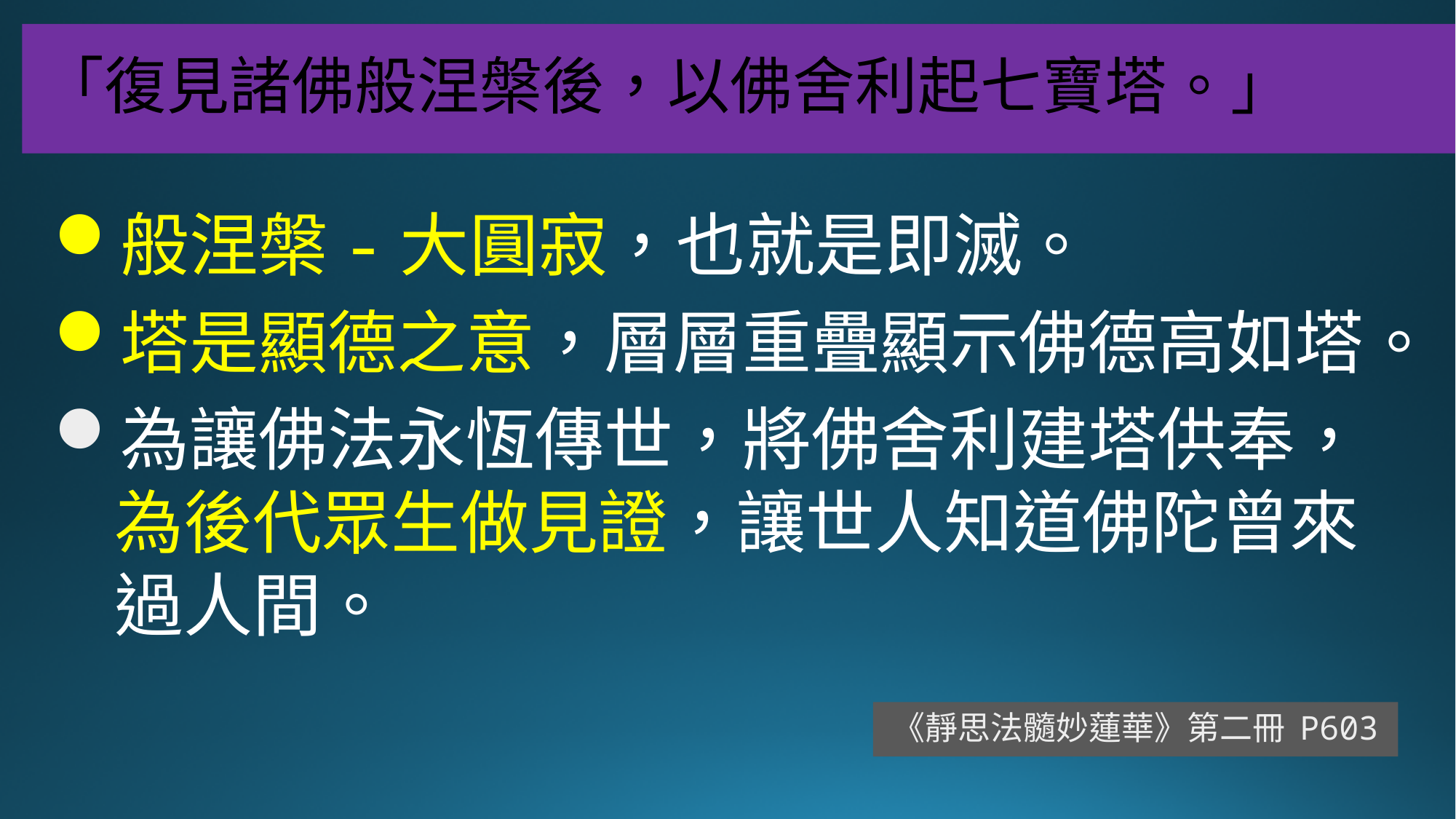

# 「復見諸佛般涅槃後，以佛舍利起七寶塔。」
般涅槃-大圓寂，也就是即滅。
塔是顯德之意，層層重疊顯示佛德高如塔。
為讓佛法永恆傳世，將佛舍利建塔供奉，為後代眾生做見證，讓世人知道佛陀曾來過人間。
《靜思法髓妙蓮華》第二冊 P603